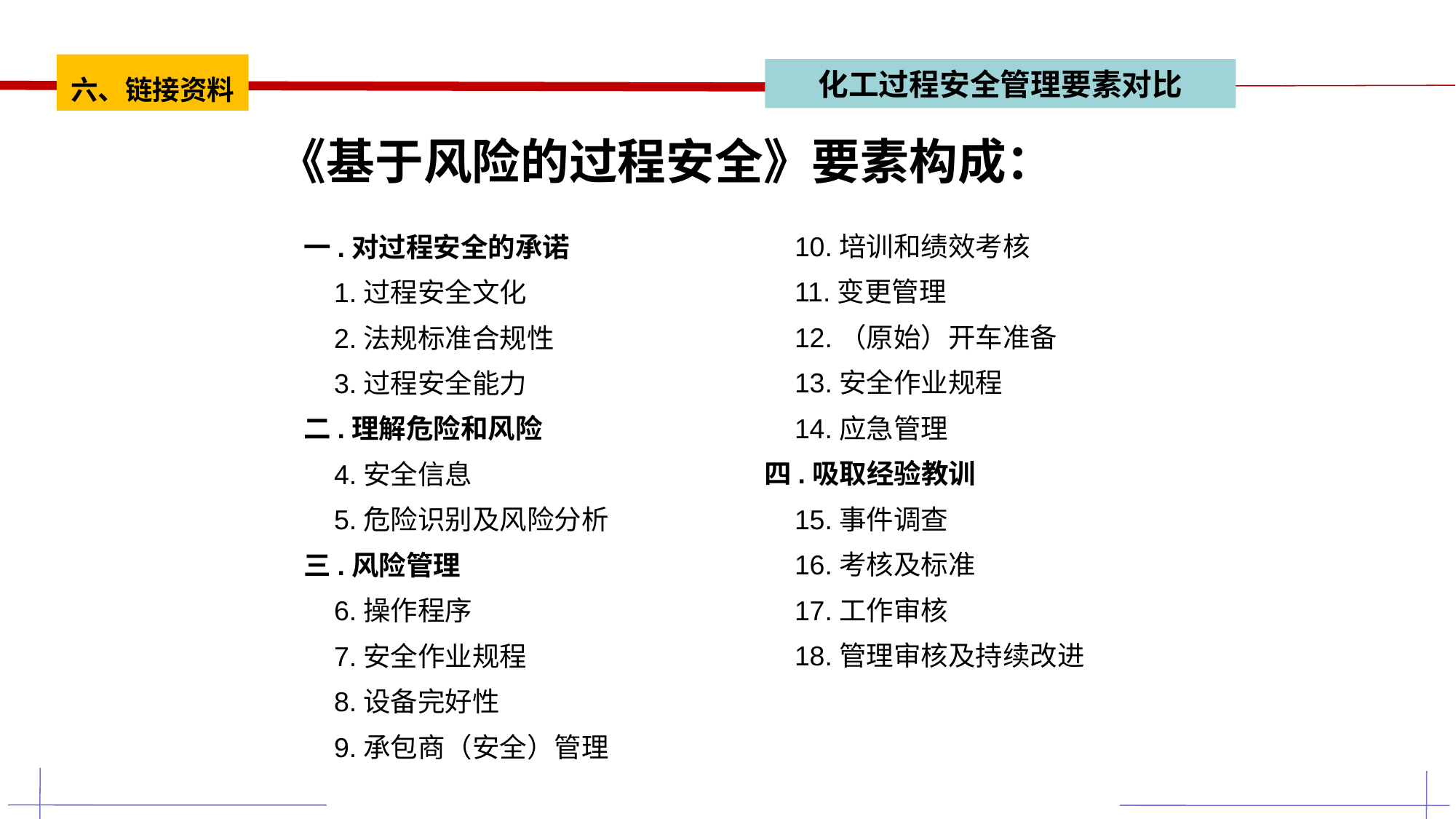

六、链接资料
化工过程安全管理要素对比
《基于风险的过程安全》要素构成：
    10.培训和绩效考核
    11.变更管理
    12.（原始）开车准备
    13.安全作业规程
    14.应急管理
四.吸取经验教训
    15.事件调查
    16.考核及标准
    17.工作审核
    18.管理审核及持续改进
一.对过程安全的承诺
    1.过程安全文化
    2.法规标准合规性
    3.过程安全能力
二.理解危险和风险
    4.安全信息
    5.危险识别及风险分析
三.风险管理
    6.操作程序
    7.安全作业规程
    8.设备完好性
    9.承包商（安全）管理

135